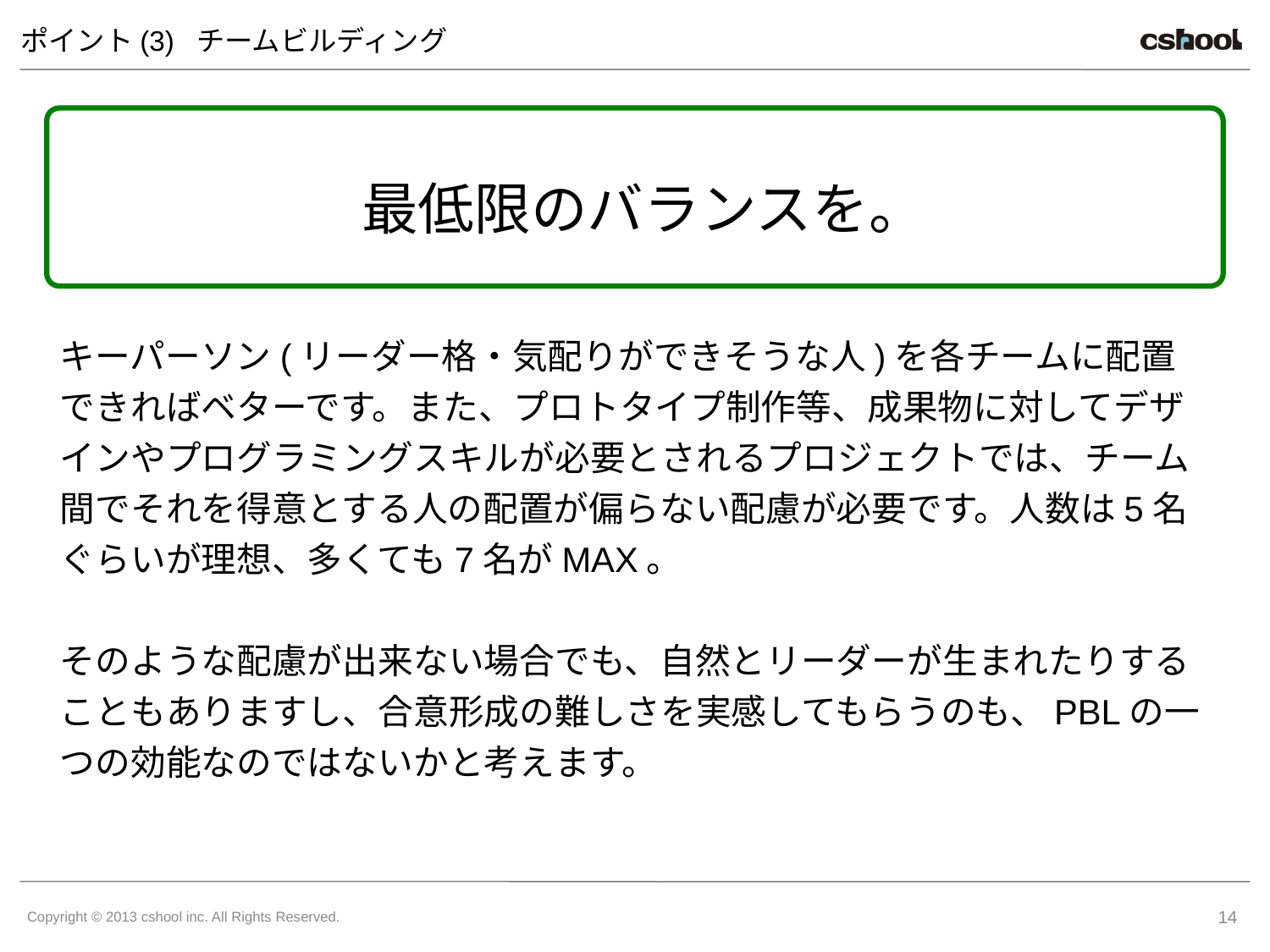

# ポイント(3)  チームビルディング
最低限のバランスを。
キーパーソン(リーダー格・気配りができそうな人)を各チームに配置できればベターです。また、プロトタイプ制作等、成果物に対してデザインやプログラミングスキルが必要とされるプロジェクトでは、チーム間でそれを得意とする人の配置が偏らない配慮が必要です。人数は5名ぐらいが理想、多くても7名がMAX。

そのような配慮が出来ない場合でも、自然とリーダーが生まれたりすることもありますし、合意形成の難しさを実感してもらうのも、PBLの一つの効能なのではないかと考えます。
14
Copyright © 2013 cshool inc. All Rights Reserved.